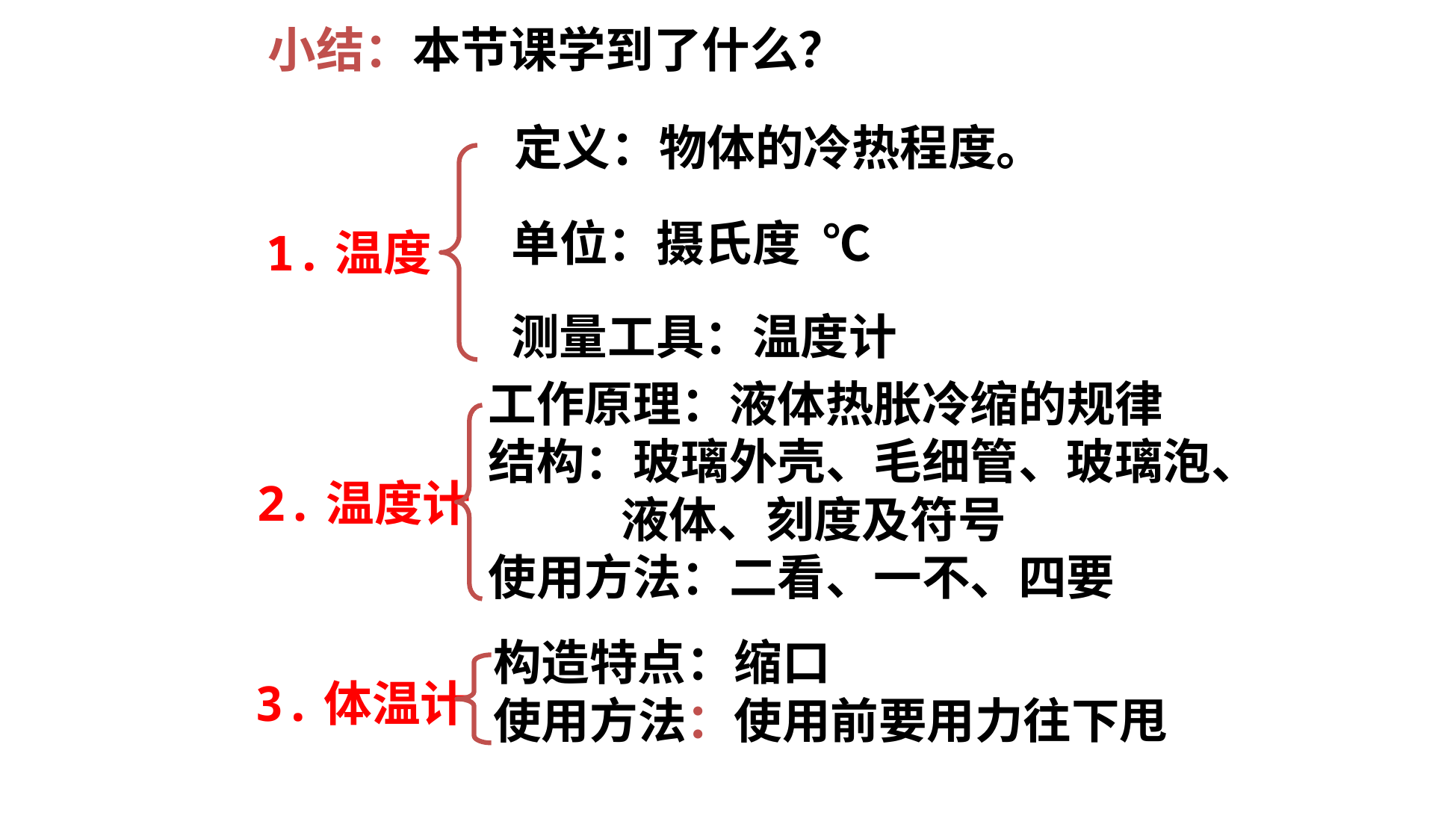

小结：本节课学到了什么？
定义：物体的冷热程度。

单位：摄氏度  ℃
1.温度
测量工具：温度计
工作原理：液体热胀冷缩的规律
结构：玻璃外壳、毛细管、玻璃泡、
           液体、刻度及符号
使用方法：二看、一不、四要

2.温度计
构造特点：缩口
使用方法：使用前要用力往下甩

3.体温计